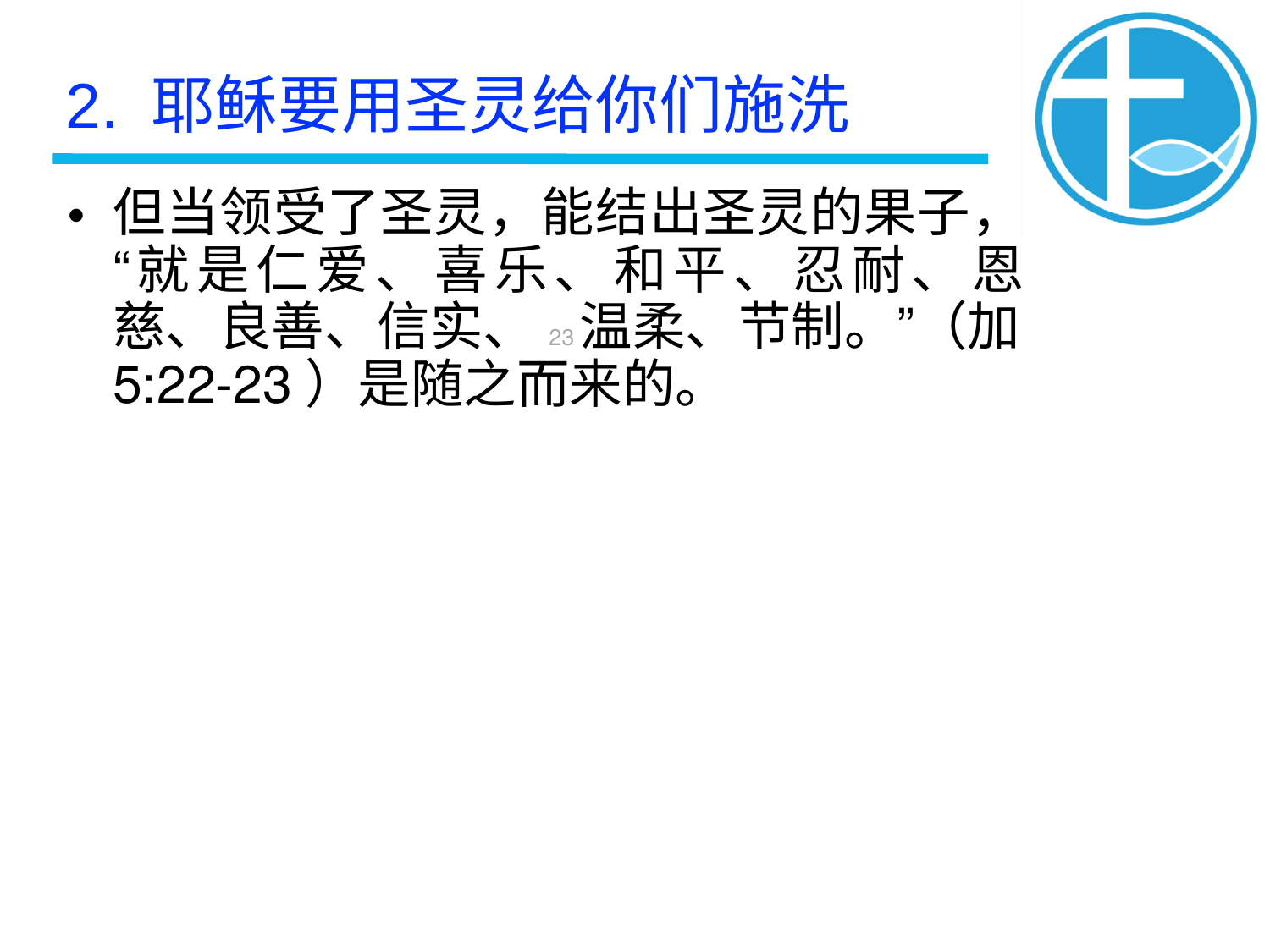

2. 耶稣要用圣灵给你们施洗
但当领受了圣灵，能结出圣灵的果子，“就是仁爱、喜乐、和平、忍耐、恩慈、良善、信实、23温柔、节制。”（加5:22-23）是随之而来的。